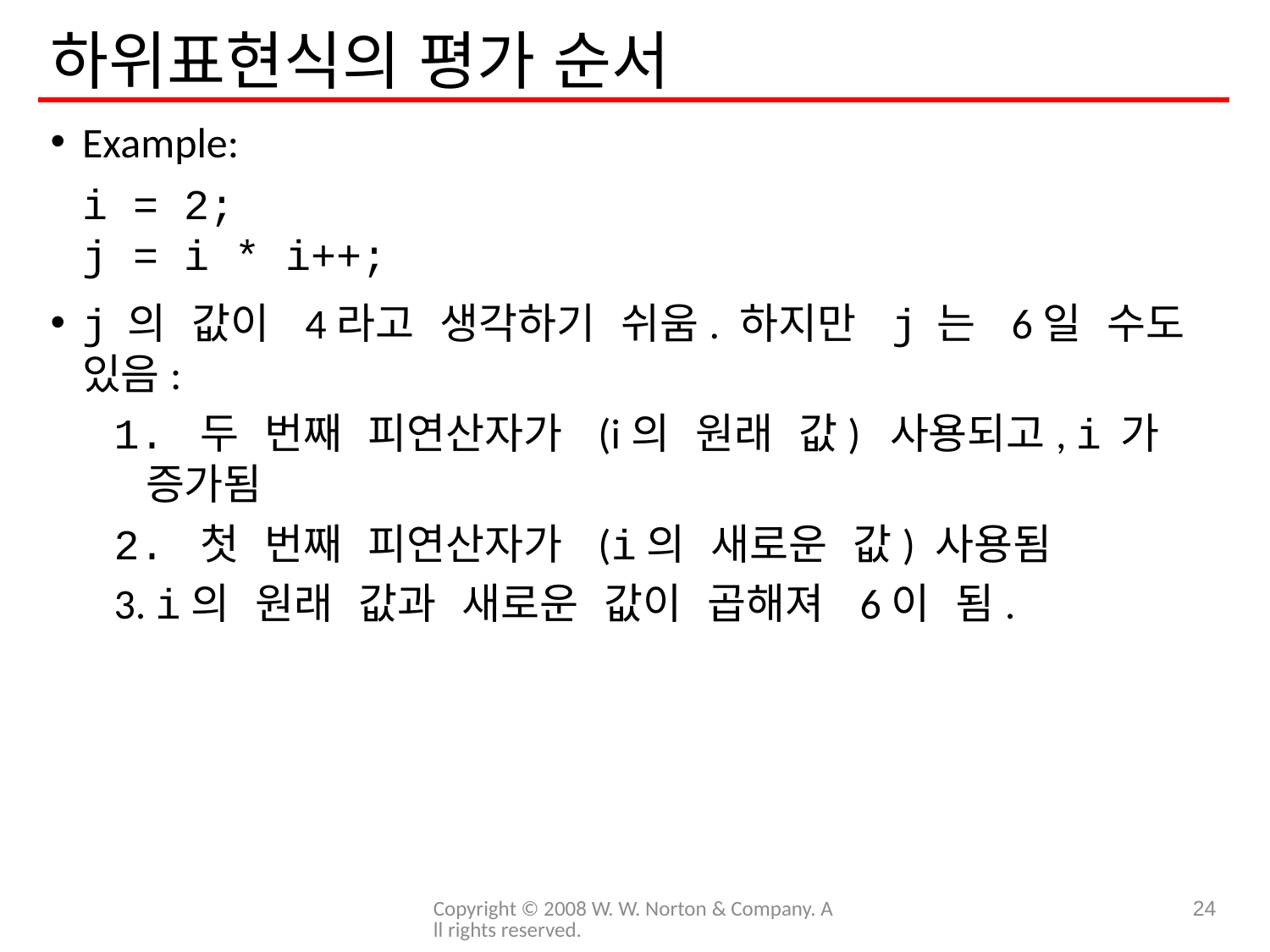

# 하위표현식의 평가 순서
Example:
	i = 2;
	j = i * i++;
j 의 값이 4라고 생각하기 쉬움. 하지만 j 는 6일 수도 있음:
 두 번째 피연산자가 (i의 원래 값)  사용되고, i 가 증가됨
 첫 번째 피연산자가 (i의 새로운 값) 사용됨
 i의 원래 값과 새로운 값이 곱해져 6이 됨.

Copyright © 2008 W. W. Norton & Company. All rights reserved.
24
undefined behavior